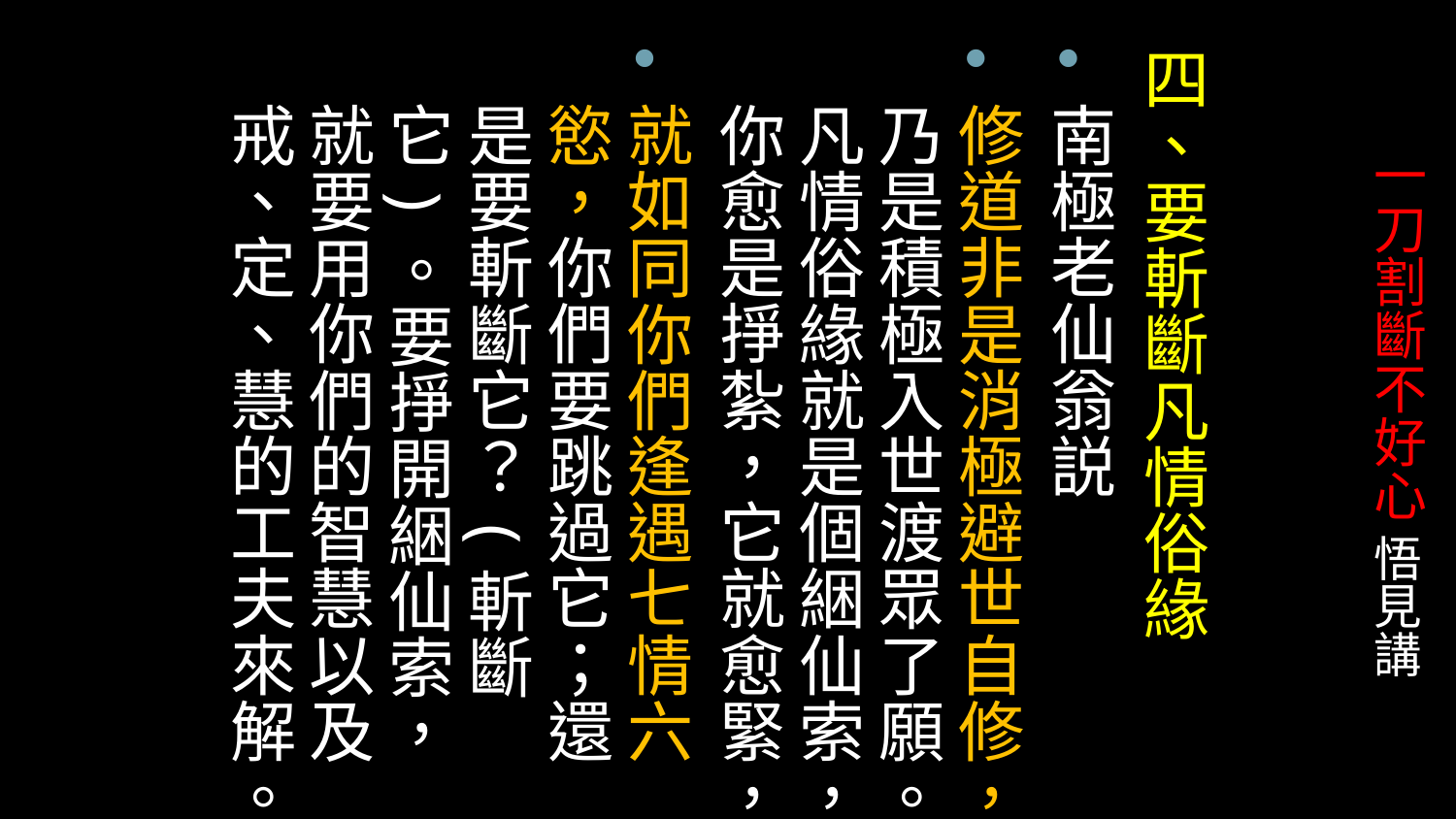

四、要斬斷凡情俗緣
南極老仙翁説
修道非是消極避世自修，乃是積極入世渡眾了願。凡情俗緣就是個綑仙索，你愈是掙紮，它就愈緊，
就如同你們逢遇七情六慾，你們要跳過它；還是要斬斷它？(斬斷它)。要掙開綑仙索，就要用你們的智慧以及戒、定、慧的工夫來解。

# 一刀割斷不好心 悟見講